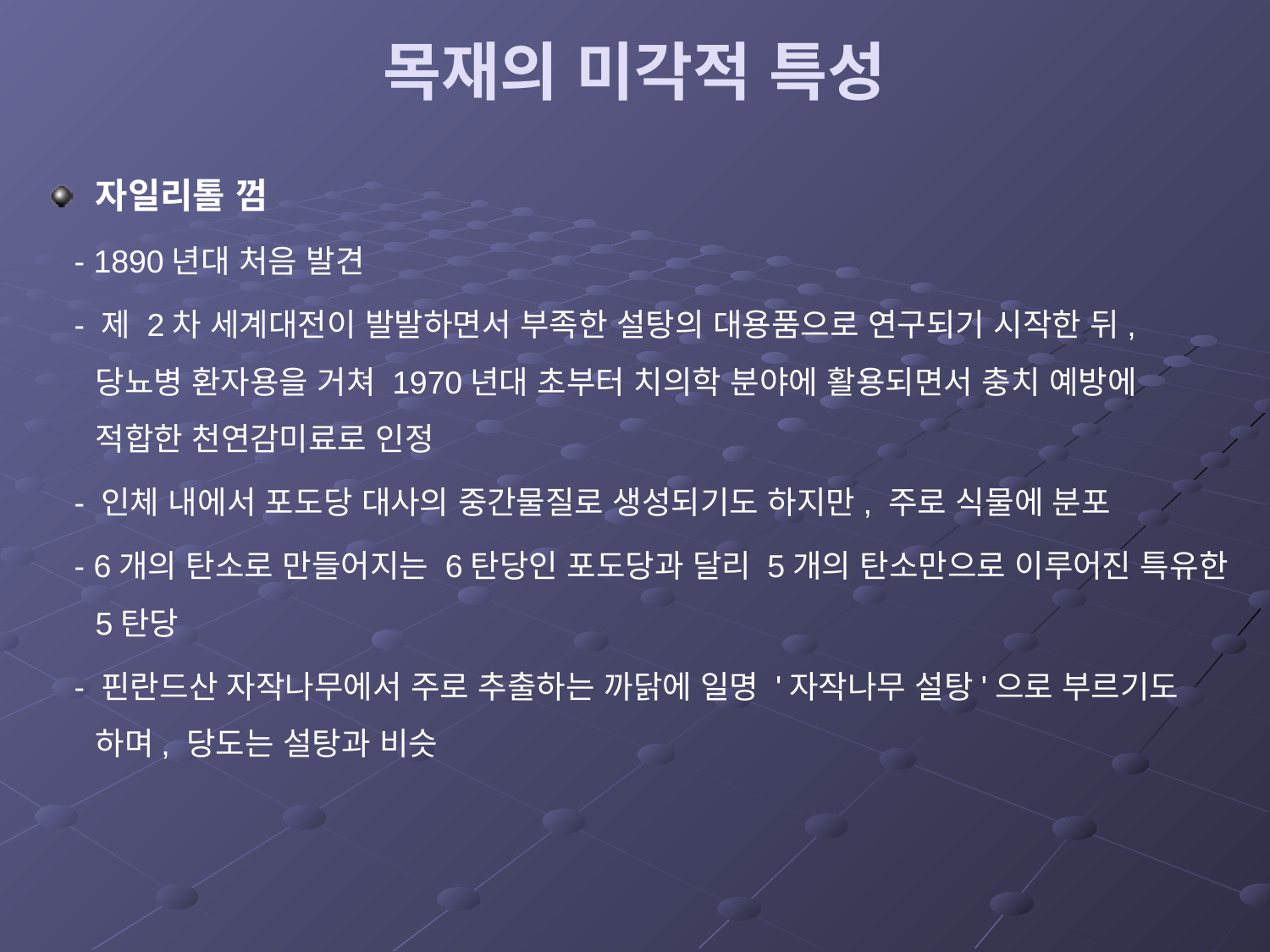

# 목재의 미각적 특성
자일리톨 껌
   - 1890년대 처음 발견
   - 제 2차 세계대전이 발발하면서 부족한 설탕의 대용품으로 연구되기 시작한 뒤, 당뇨병 환자용을 거쳐 1970년대 초부터 치의학 분야에 활용되면서 충치 예방에 적합한 천연감미료로 인정
   - 인체 내에서 포도당 대사의 중간물질로 생성되기도 하지만, 주로 식물에 분포
   - 6개의 탄소로 만들어지는 6탄당인 포도당과 달리 5개의 탄소만으로 이루어진 특유한 5탄당
   - 핀란드산 자작나무에서 주로 추출하는 까닭에 일명 '자작나무 설탕'으로 부르기도 하며, 당도는 설탕과 비슷